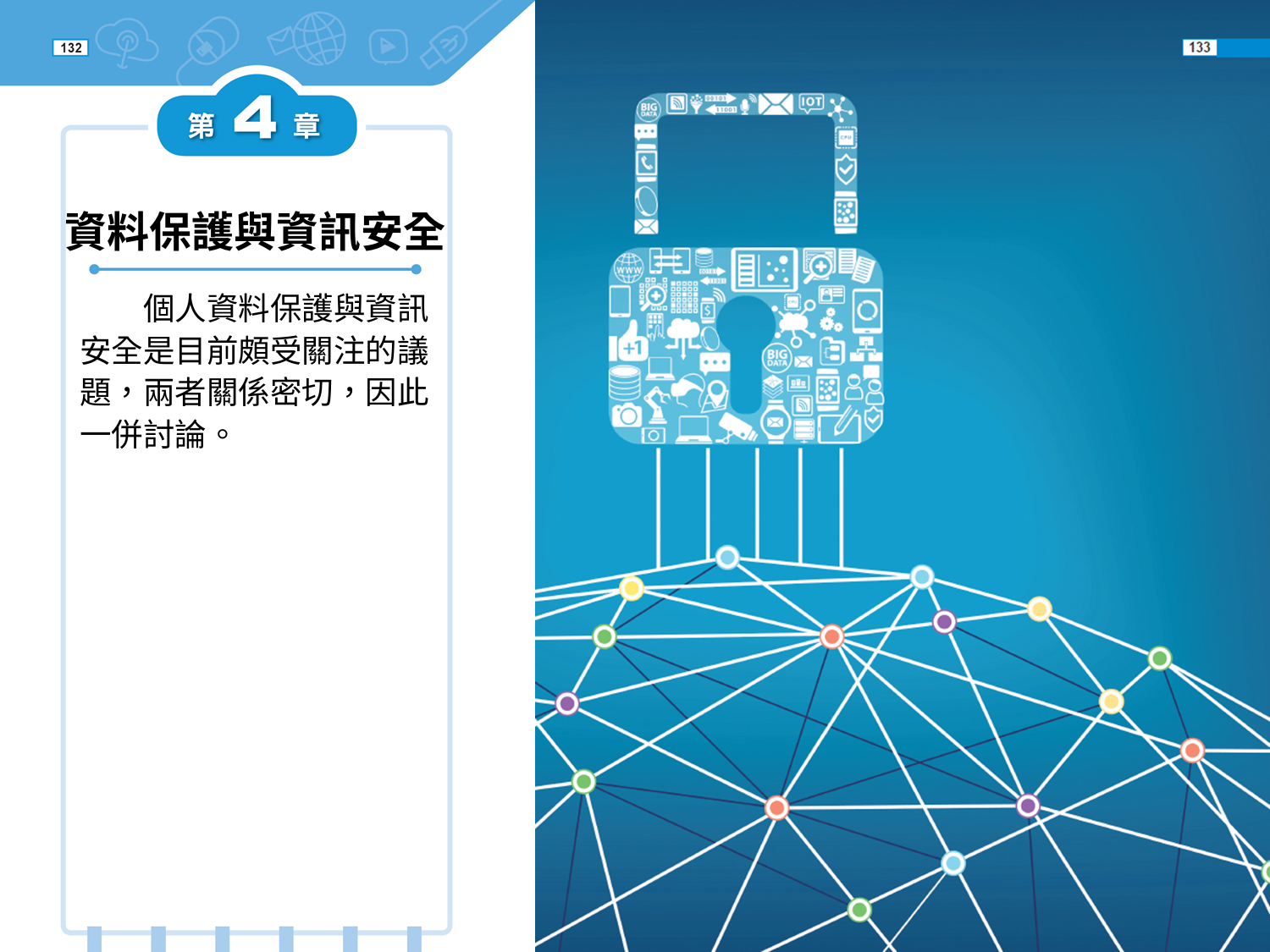

資料保護與資訊安全
　　個人資料保護與資訊安全是目前頗受關注的議
題，兩者關係密切，因此一併討論。